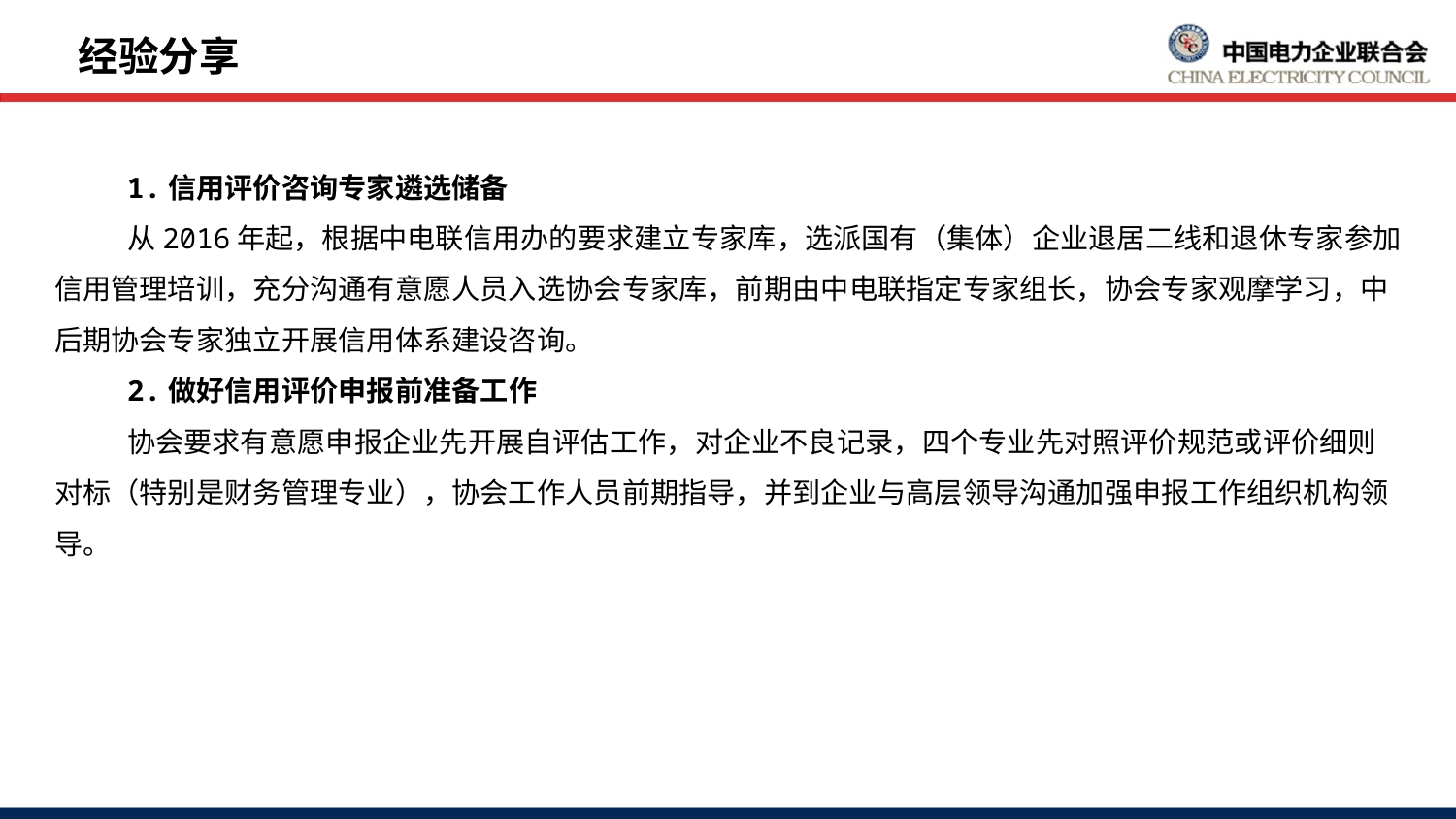

经验分享
1.信用评价咨询专家遴选储备
从2016年起，根据中电联信用办的要求建立专家库，选派国有（集体）企业退居二线和退休专家参加信用管理培训，充分沟通有意愿人员入选协会专家库，前期由中电联指定专家组长，协会专家观摩学习，中后期协会专家独立开展信用体系建设咨询。
2.做好信用评价申报前准备工作
协会要求有意愿申报企业先开展自评估工作，对企业不良记录，四个专业先对照评价规范或评价细则对标（特别是财务管理专业），协会工作人员前期指导，并到企业与高层领导沟通加强申报工作组织机构领导。